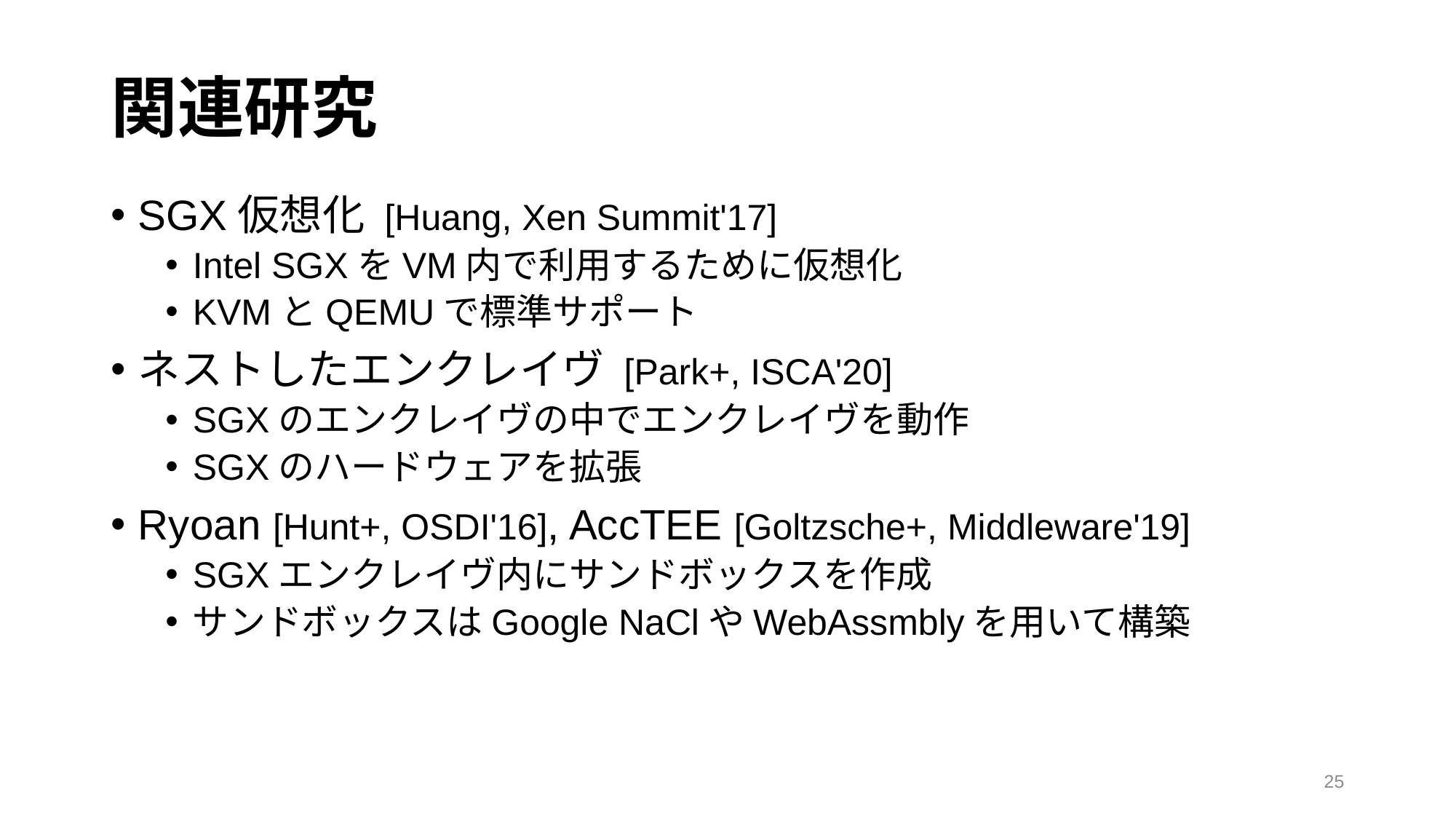

# 関連研究
SGX仮想化 [Huang, Xen Summit'17]
Intel SGXをVM内で利用するために仮想化
KVMとQEMUで標準サポート
ネストしたエンクレイヴ [Park+, ISCA'20]
SGXのエンクレイヴの中でエンクレイヴを動作
SGXのハードウェアを拡張
Ryoan [Hunt+, OSDI'16], AccTEE [Goltzsche+, Middleware'19]
SGXエンクレイヴ内にサンドボックスを作成
サンドボックスはGoogle NaClやWebAssmblyを用いて構築
25